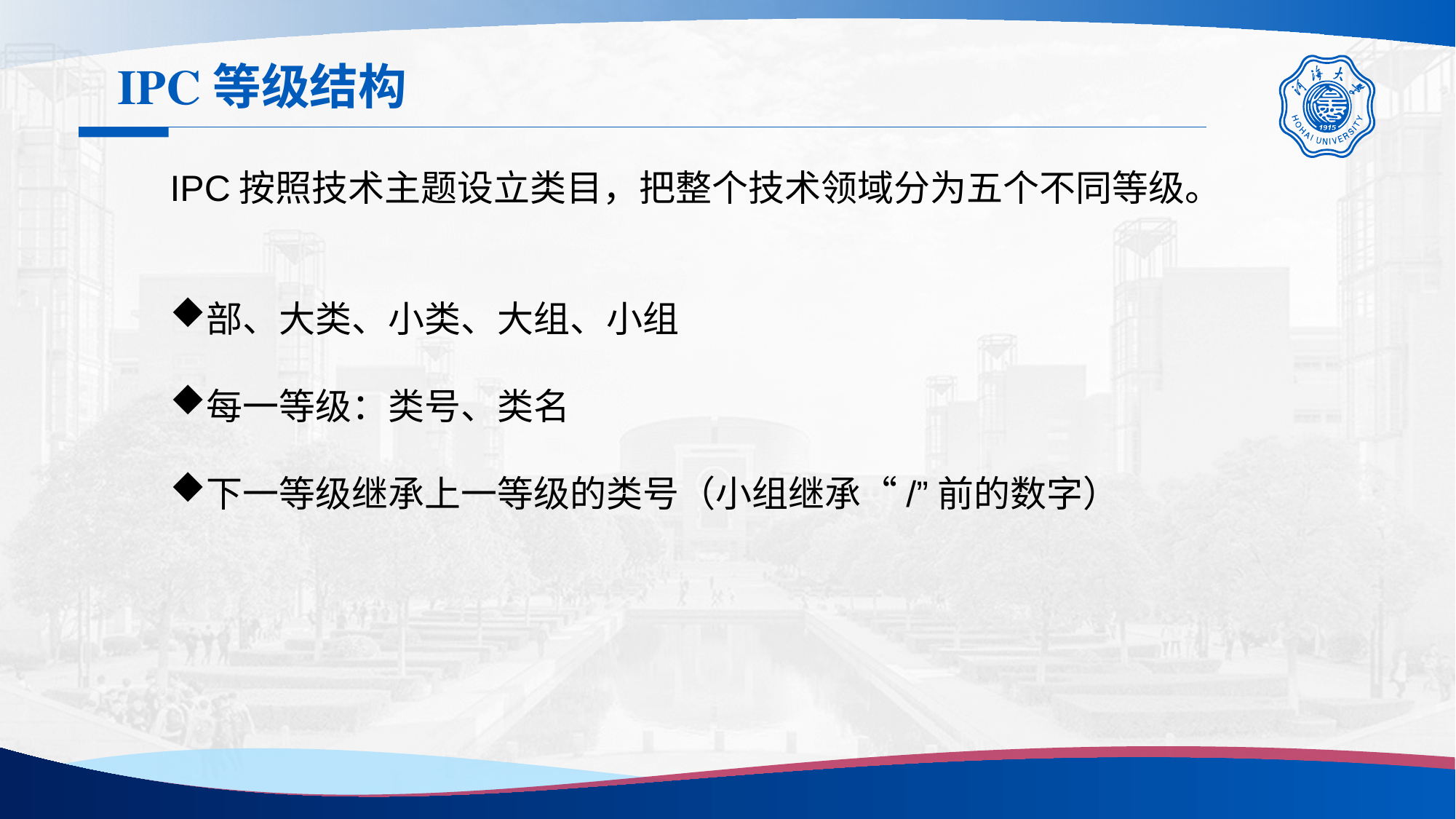

IPC等级结构
IPC按照技术主题设立类目，把整个技术领域分为五个不同等级。

部、大类、小类、大组、小组
每一等级：类号、类名
下一等级继承上一等级的类号（小组继承“/”前的数字）